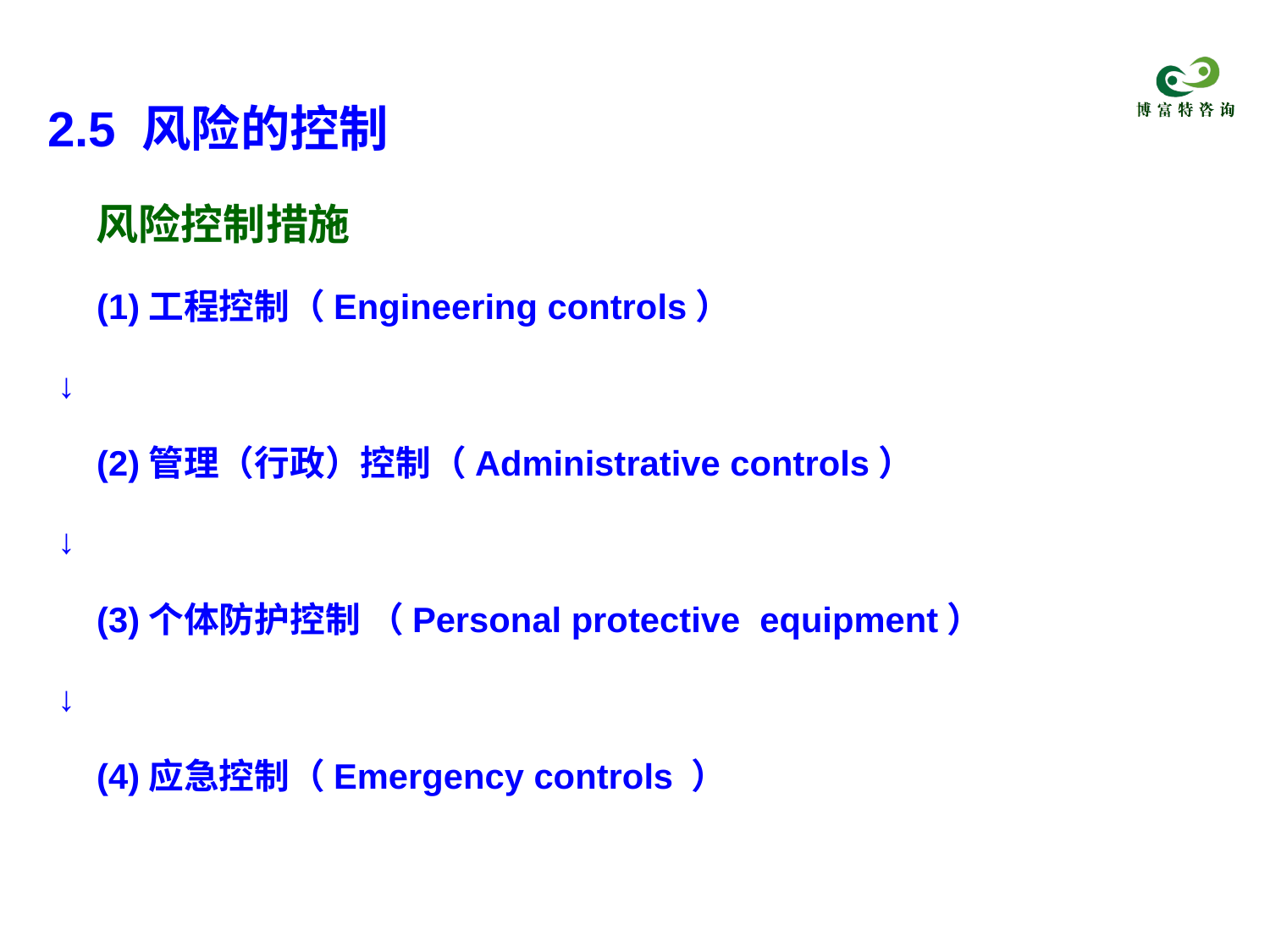

2.5 风险的控制
   风险控制措施
    (1)工程控制（Engineering controls）
↓
    (2)管理（行政）控制（Administrative controls）
↓
    (3)个体防护控制 （Personal protective  equipment）
↓
    (4)应急控制（Emergency controls ）